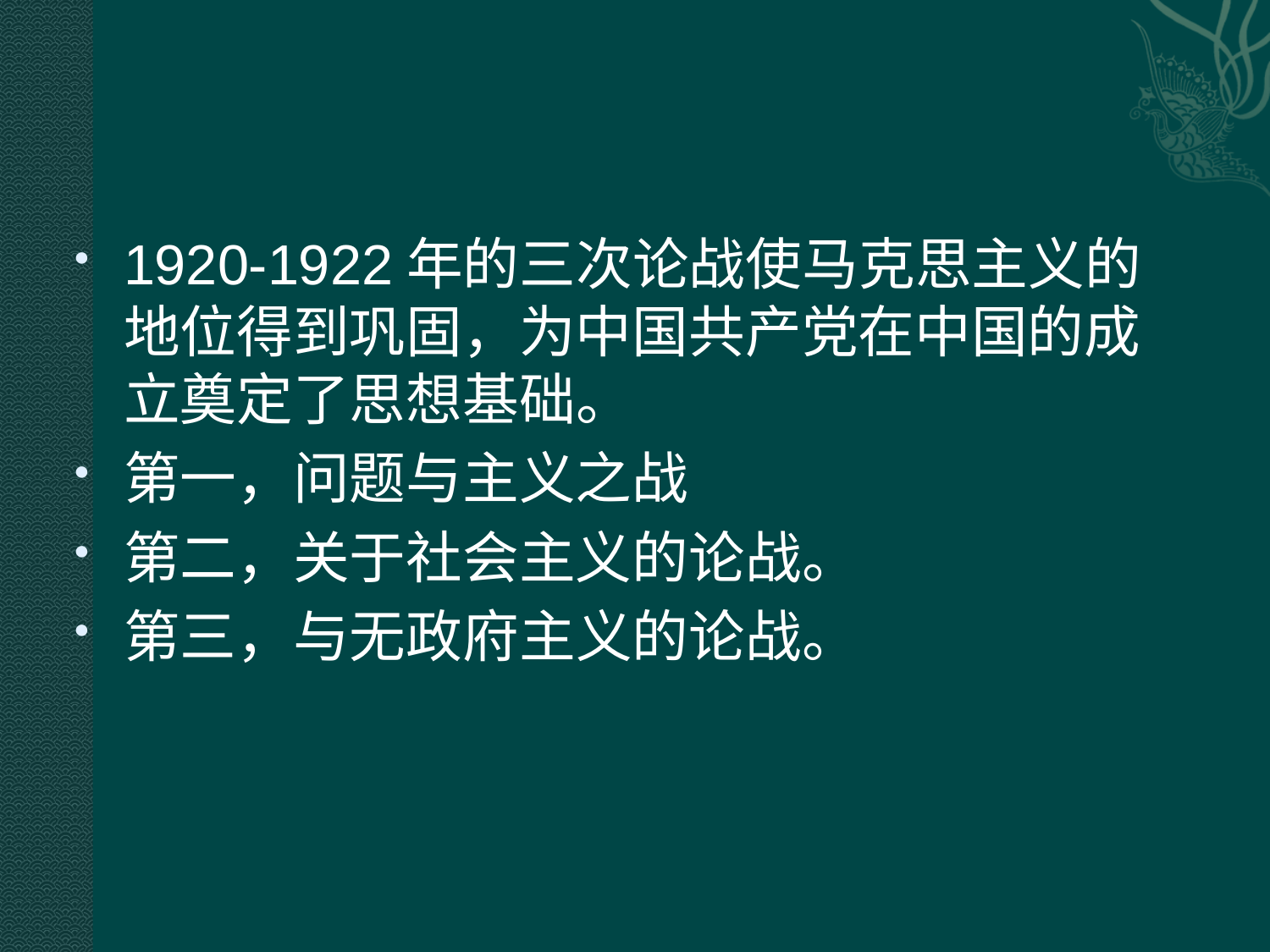

#
1920-1922年的三次论战使马克思主义的地位得到巩固，为中国共产党在中国的成立奠定了思想基础。
第一，问题与主义之战
第二，关于社会主义的论战。
第三，与无政府主义的论战。